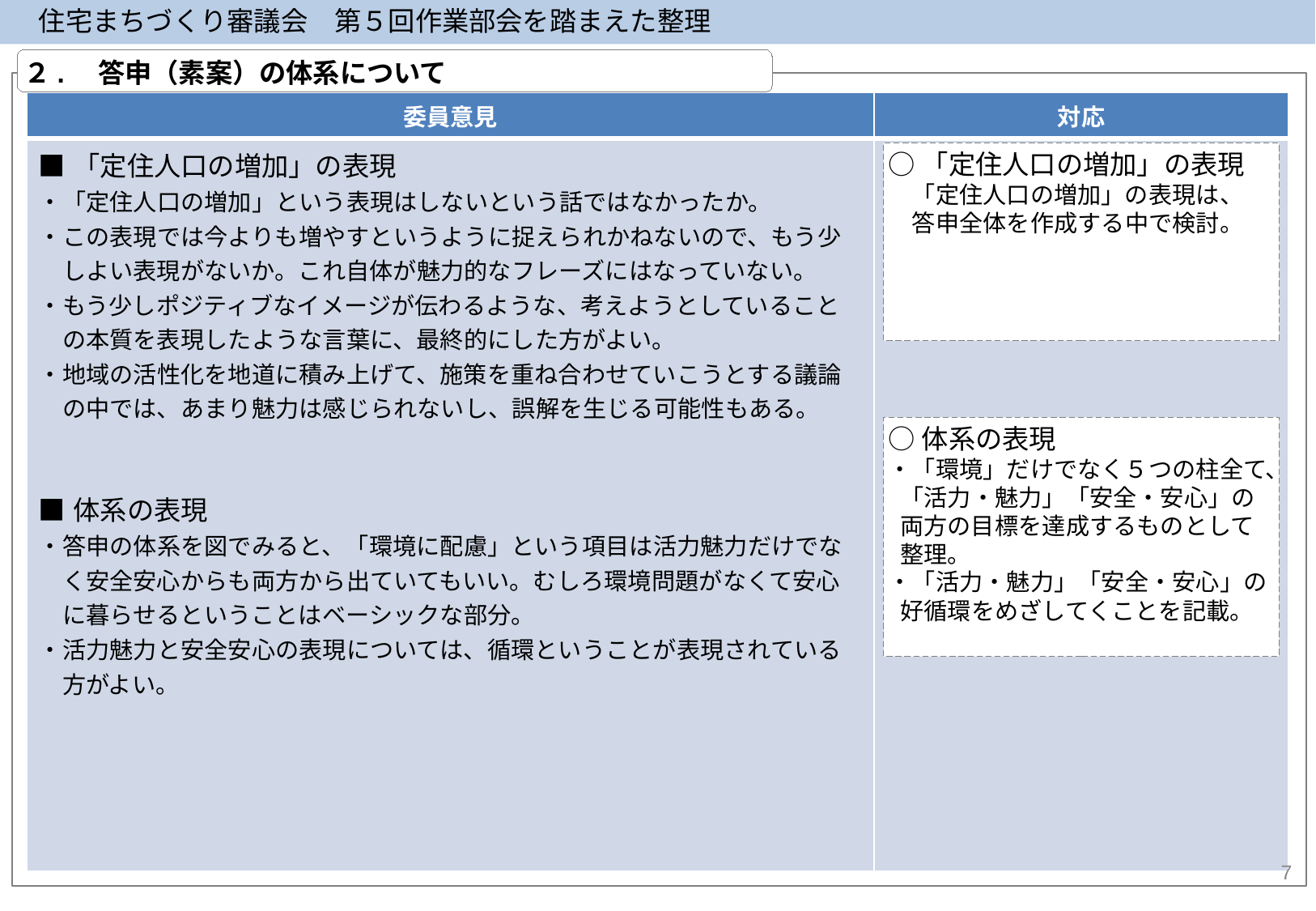

住宅まちづくり審議会　第５回作業部会を踏まえた整理
２.　答申（素案）の体系について

| 委員意見 | 対応 |
| --- | --- |
| ■「定住人口の増加」の表現 ・「定住人口の増加」という表現はしないという話ではなかったか。 ・この表現では今よりも増やすというように捉えられかねないので、もう少しよい表現がないか。これ自体が魅力的なフレーズにはなっていない。 ・もう少しポジティブなイメージが伝わるような、考えようとしていることの本質を表現したような言葉に、最終的にした方がよい。 ・地域の活性化を地道に積み上げて、施策を重ね合わせていこうとする議論の中では、あまり魅力は感じられないし、誤解を生じる可能性もある。 ■体系の表現 ・答申の体系を図でみると、「環境に配慮」という項目は活力魅力だけでなく安全安心からも両方から出ていてもいい。むしろ環境問題がなくて安心に暮らせるということはベーシックな部分。 ・活力魅力と安全安心の表現については、循環ということが表現されている方がよい。 |  |
○「定住人口の増加」の表現
　「定住人口の増加」の表現は、
　答申全体を作成する中で検討。
○体系の表現
・「環境」だけでなく５つの柱全て、「活力・魅力」「安全・安心」の両方の目標を達成するものとして整理。
・「活力・魅力」「安全・安心」の好循環をめざしてくことを記載。
7